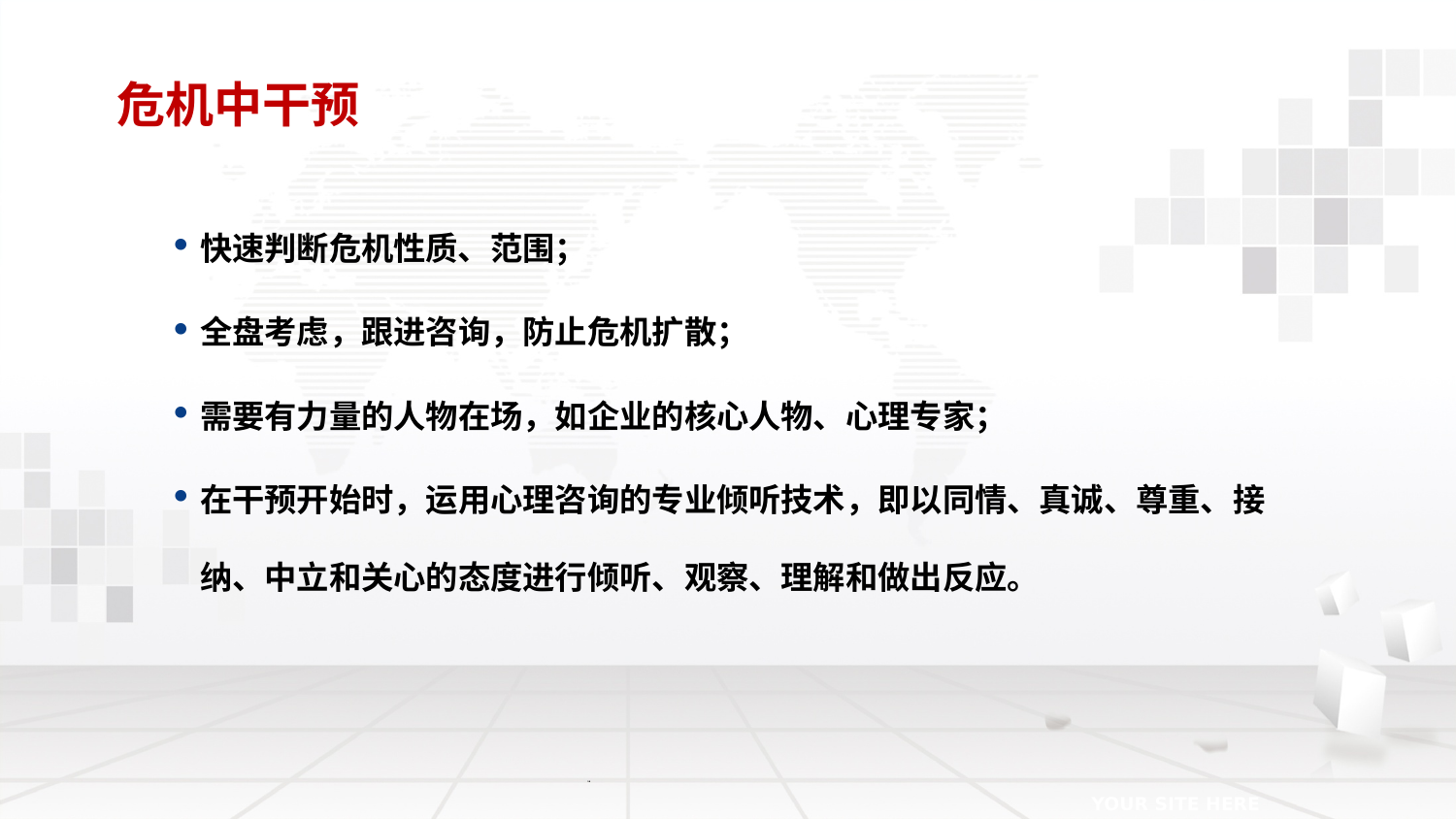

危机中干预
快速判断危机性质、范围；
全盘考虑，跟进咨询，防止危机扩散；
需要有力量的人物在场，如企业的核心人物、心理专家；
在干预开始时，运用心理咨询的专业倾听技术，即以同情、真诚、尊重、接纳、中立和关心的态度进行倾听、观察、理解和做出反应。
16
YOUR SITE HERE